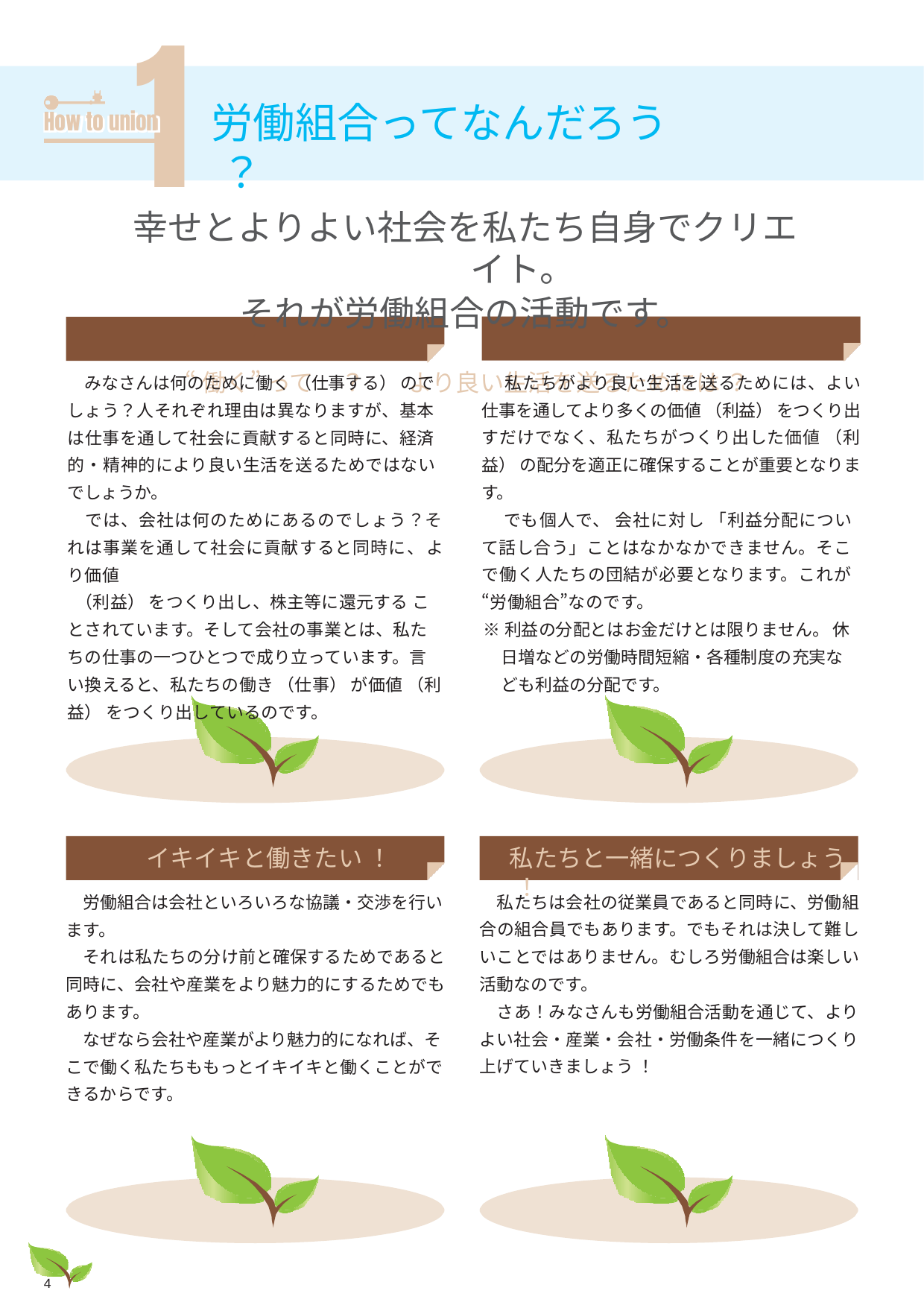

1

# 労働組合ってなんだろう ？
How to union

幸せとよりよい社会を私たち自身でクリエイト。
それが労働組合の活動です。

“働く” って     ？	より良い生活を送るためには ？

　私たちがより良い生活を送るためには、よい仕事を通してより多くの価値 （利益） をつくり出すだけでなく、私たちがつくり出した価値 （利益） の配分を適正に確保することが重要となります。
　でも個人で、 会社に対し 「利益分配について話し合う」ことはなかなかできません。そこで働く人たちの団結が必要となります。これが“労働組合”なのです。
※利益の分配とはお金だけとは限りません。休日増などの労働時間短縮・各種制度の充実なども利益の分配です。
　みなさんは何のために働く （仕事する） のでしょう？人それぞれ理由は異なりますが、基本は仕事を通して社会に貢献すると同時に、経済的・精神的により良い生活を送るためではないでしょうか。
　では、会社は何のためにあるのでしょう？それは事業を通して社会に貢献すると同時に、より価値
 （利益） をつくり出し、株主等に還元する ことされています。そして会社の事業とは、私た ちの仕事の一つひとつで成り立っています。言 い換えると、私たちの働き （仕事） が価値 （利益） をつくり出しているのです。

イキイキと働きたい ！
私たちと一緒につくりましょう ！

　私たちは会社の従業員であると同時に、労働組合の組合員でもあります。でもそれは決して難しいことではありません。むしろ労働組合は楽しい活動なのです。
　さあ！みなさんも労働組合活動を通じて、よりよい社会・産業・会社・労働条件を一緒につくり上げていきましょう ！
　労働組合は会社といろいろな協議・交渉を行います。
　それは私たちの分け前と確保するためであると同時に、会社や産業をより魅力的にするためでもあります。
　なぜなら会社や産業がより魅力的になれば、そこで働く私たちももっとイキイキと働くことができるからです。

4